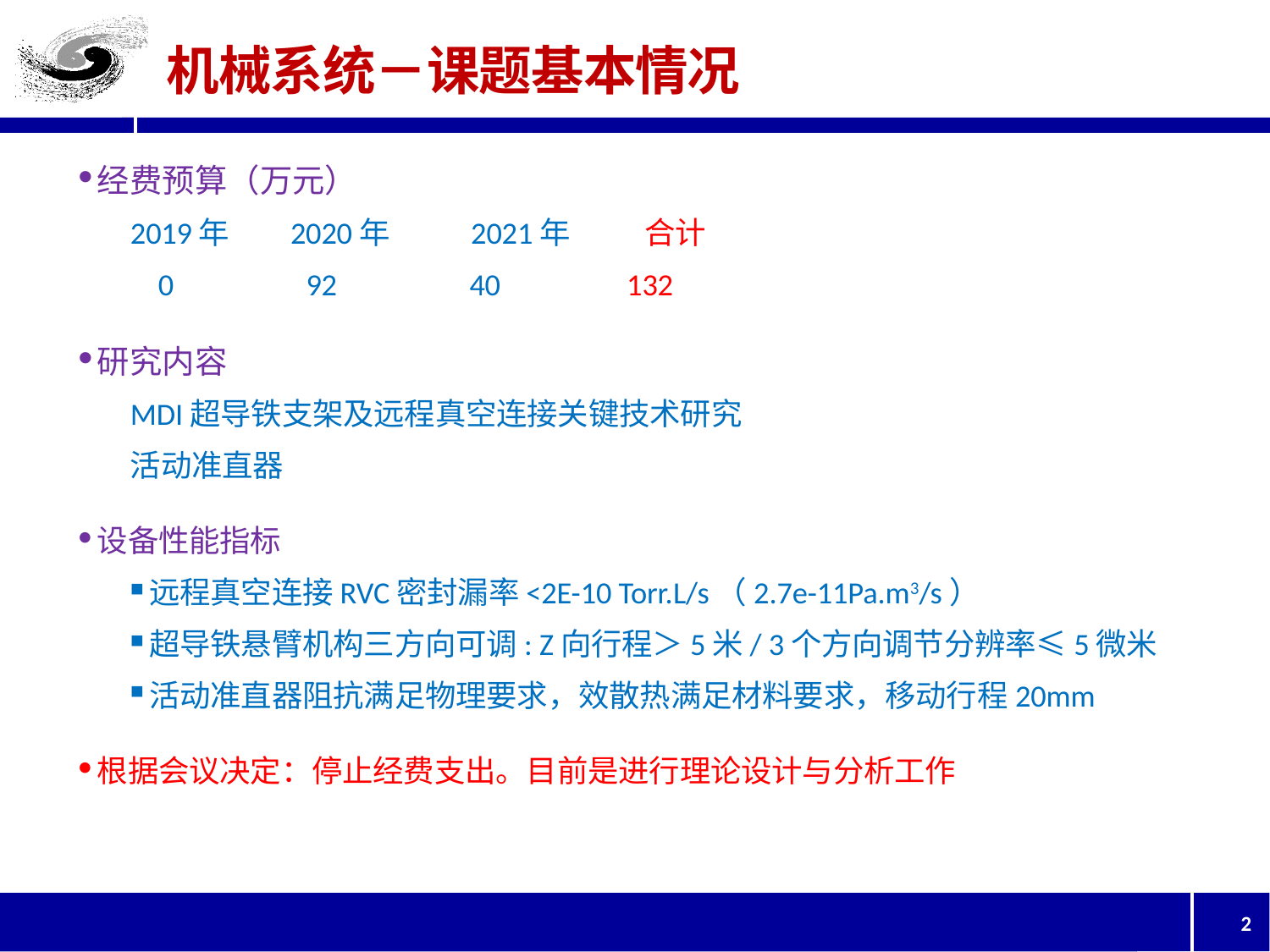

# 机械系统－课题基本情况
经费预算（万元）
2019年        2020年           2021年           合计
    0                   92                   40                  132
研究内容
MDI超导铁支架及远程真空连接关键技术研究
活动准直器
设备性能指标
远程真空连接RVC密封漏率<2E-10 Torr.L/s（2.7e-11Pa.m3/s）
超导铁悬臂机构三方向可调: Z向行程＞5米/ 3个方向调节分辨率≤5微米
活动准直器阻抗满足物理要求，效散热满足材料要求，移动行程20mm
根据会议决定：停止经费支出。目前是进行理论设计与分析工作